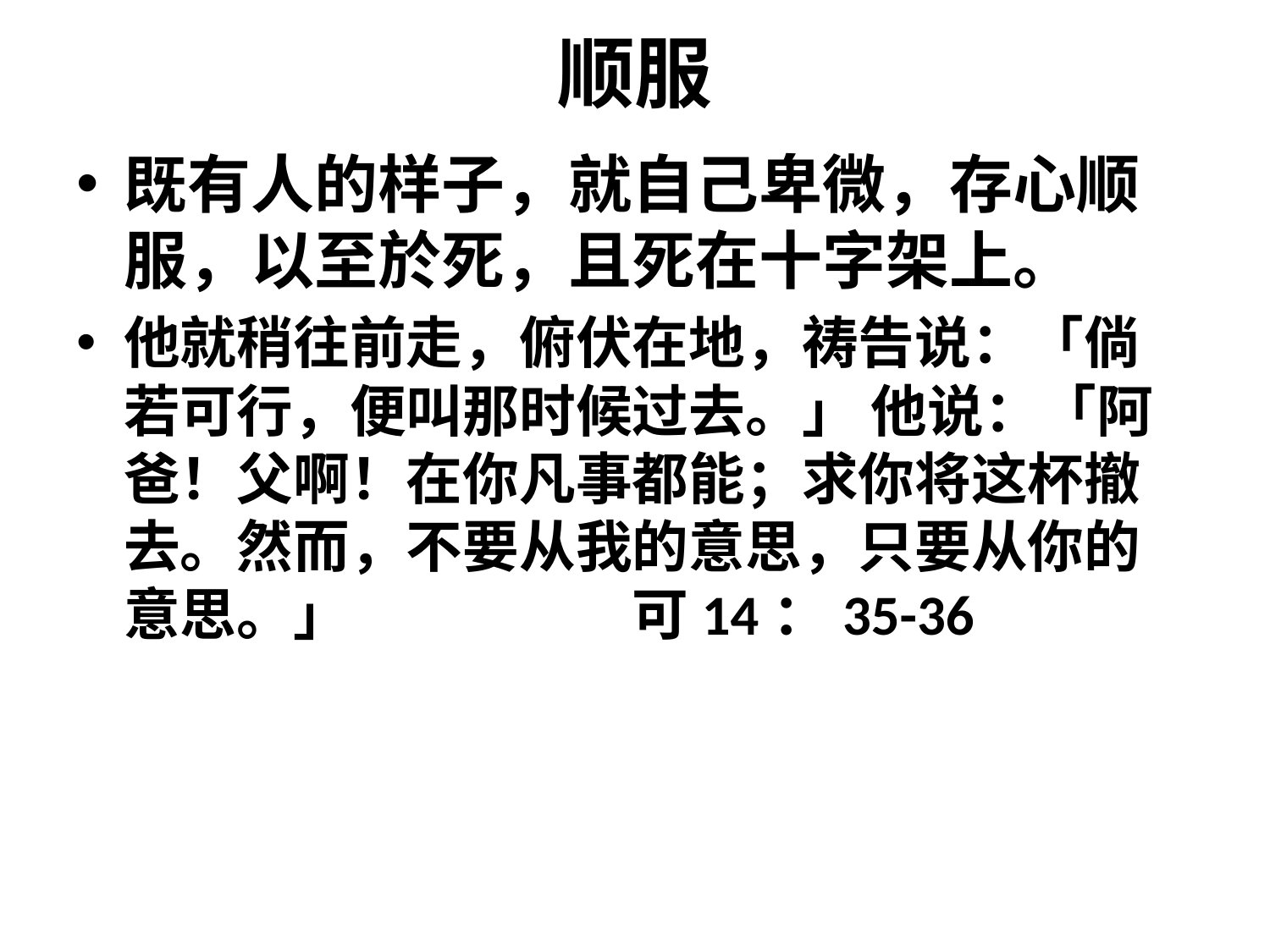

# 顺服
既有人的样子，就自己卑微，存心顺服，以至於死，且死在十字架上。
他就稍往前走，俯伏在地，祷告说：「倘若可行，便叫那时候过去。」 他说：「阿爸！父啊！在你凡事都能；求你将这杯撤去。然而，不要从我的意思，只要从你的意思。」 			可14：35-36